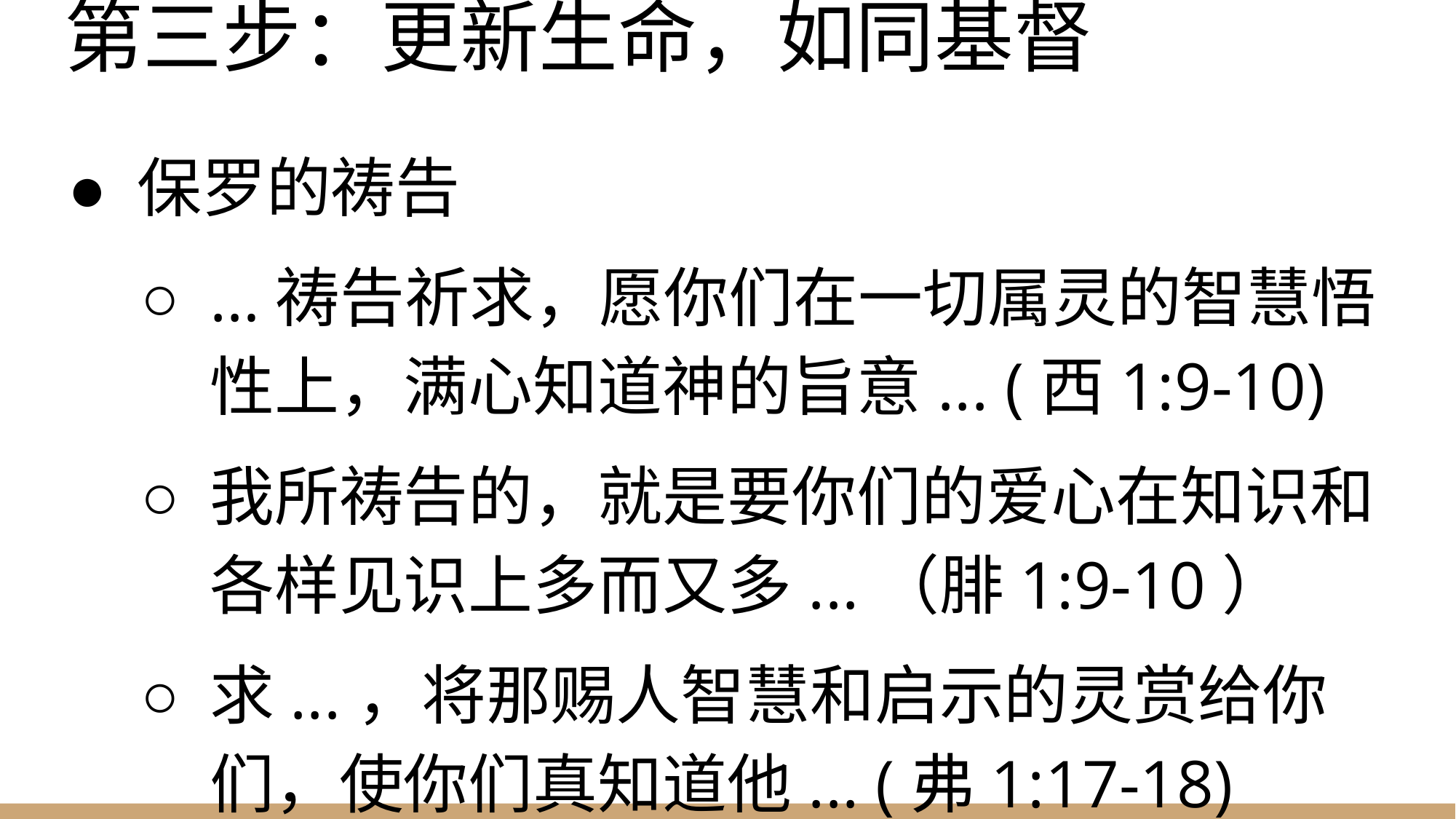

# 第三步：更新生命，如同基督
保罗的祷告
…祷告祈求，愿你们在一切属灵的智慧悟性上，满心知道神的旨意... (西1:9-10)
我所祷告的，就是要你们的爱心在知识和各样见识上多而又多...（腓1:9-10）
求...，将那赐人智慧和启示的灵赏给你们，使你们真知道他... (弗1:17-18)